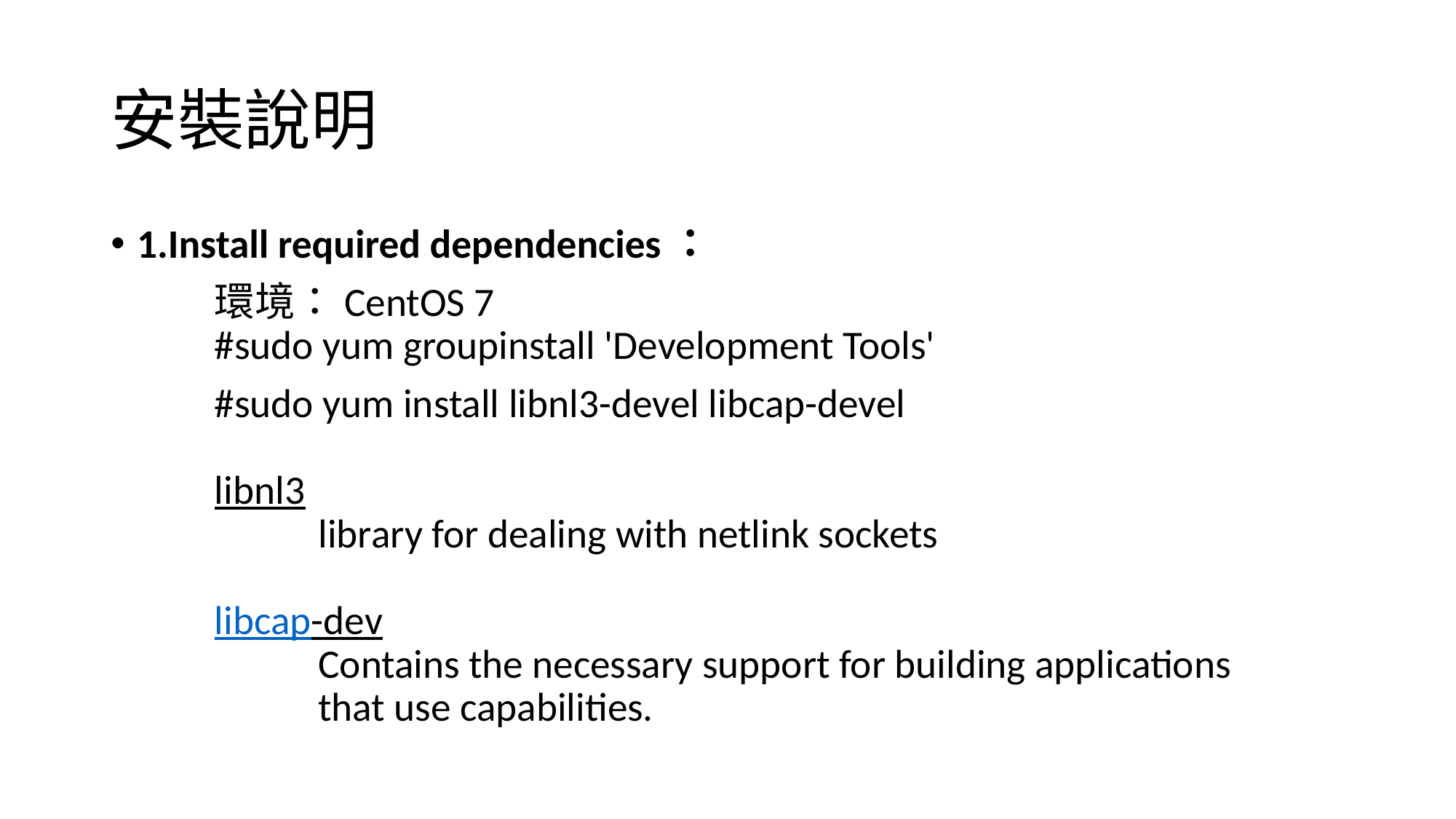

# 安裝說明
1.Install required dependencies：
	環境：CentOS 7
	#sudo yum groupinstall 'Development Tools'
	#sudo yum install libnl3-devel libcap-devel
	libnl3
		library for dealing with netlink sockets
       
	libcap-dev
    		Contains the necessary support for building applications 			that use capabilities.